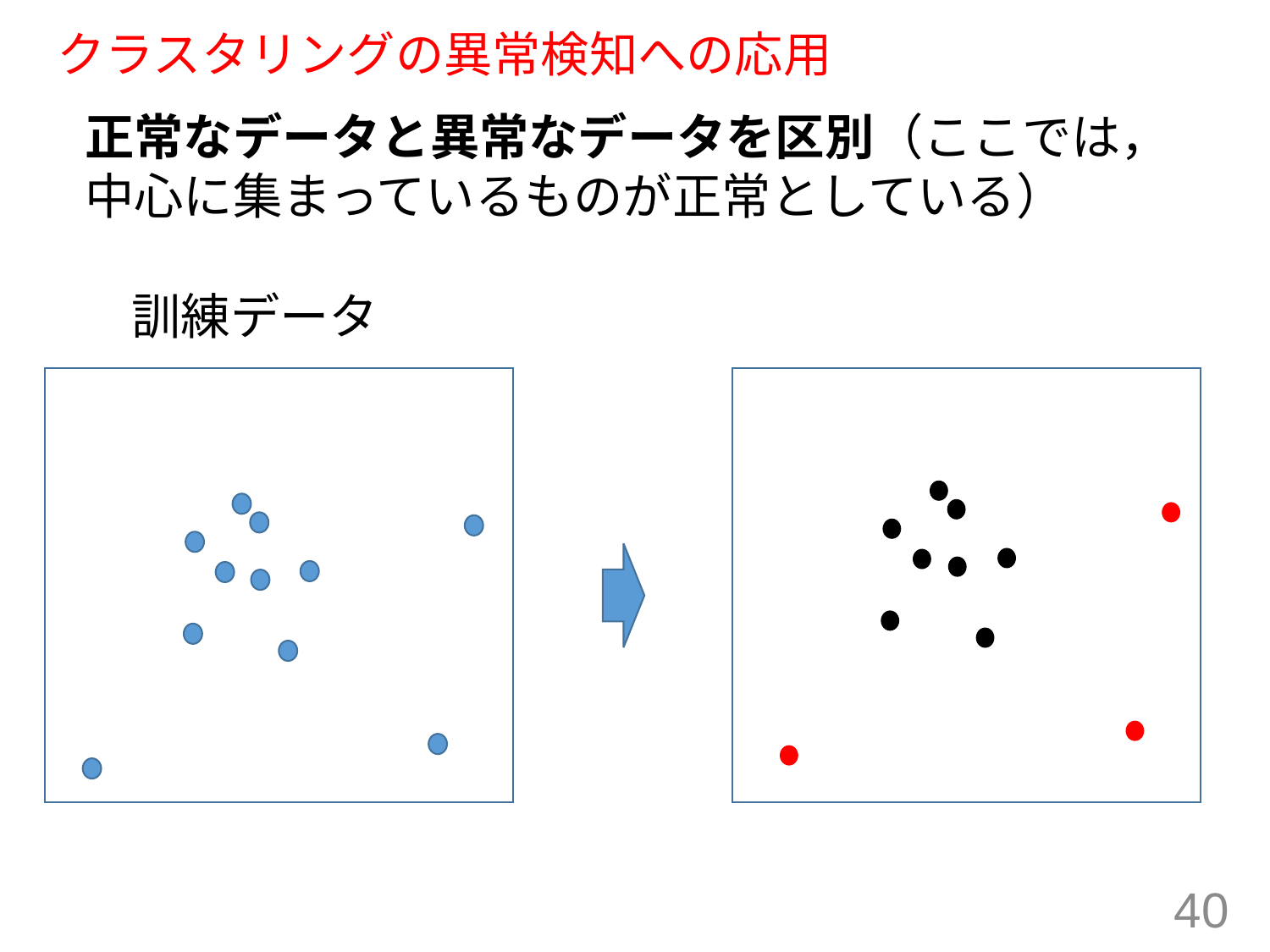

# クラスタリングの異常検知への応用
正常なデータと異常なデータを区別（ここでは，中心に集まっているものが正常としている）
訓練データ

40